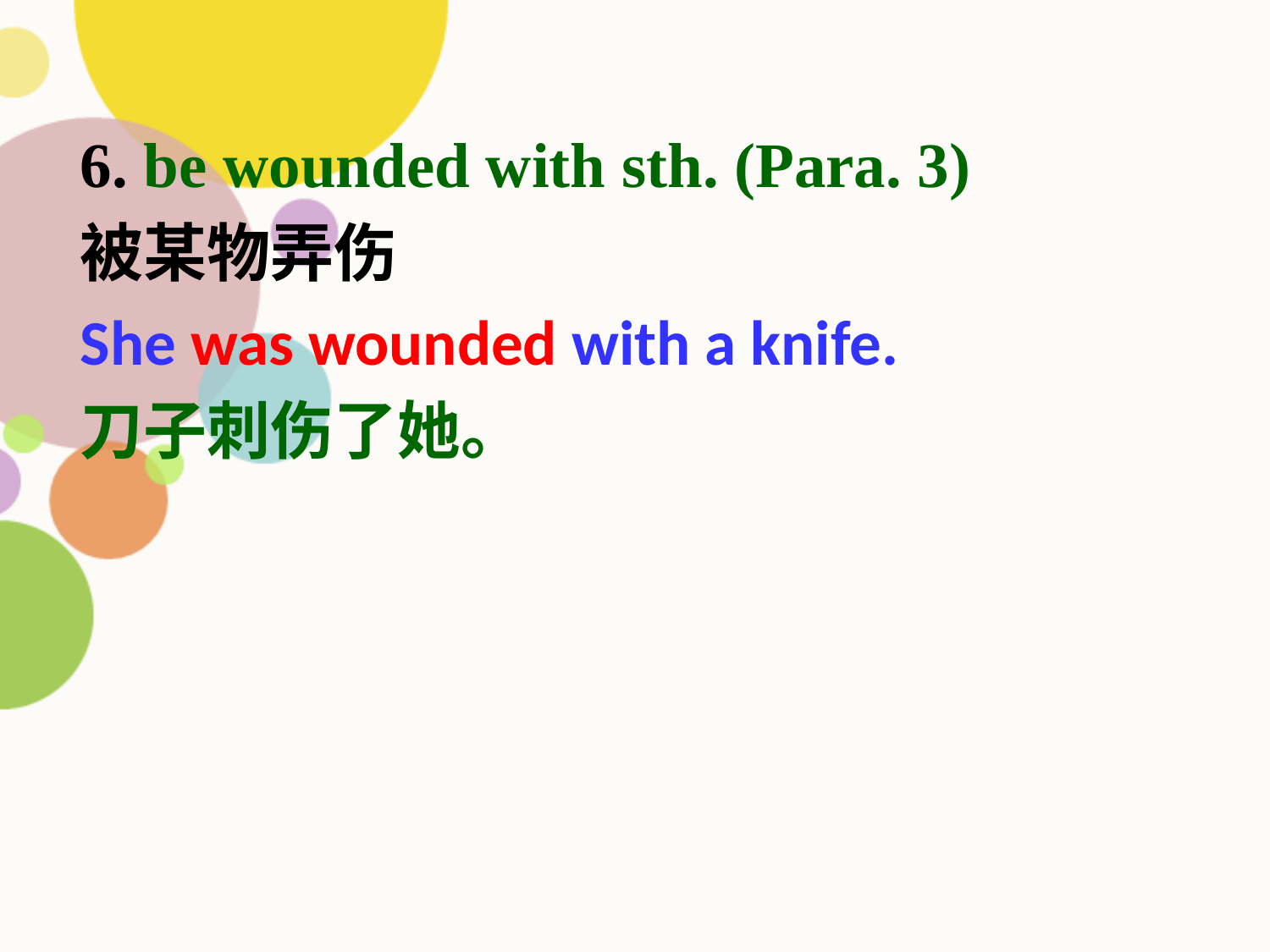

6. be wounded with sth. (Para. 3)
被某物弄伤
She was wounded with a knife.
刀子刺伤了她。